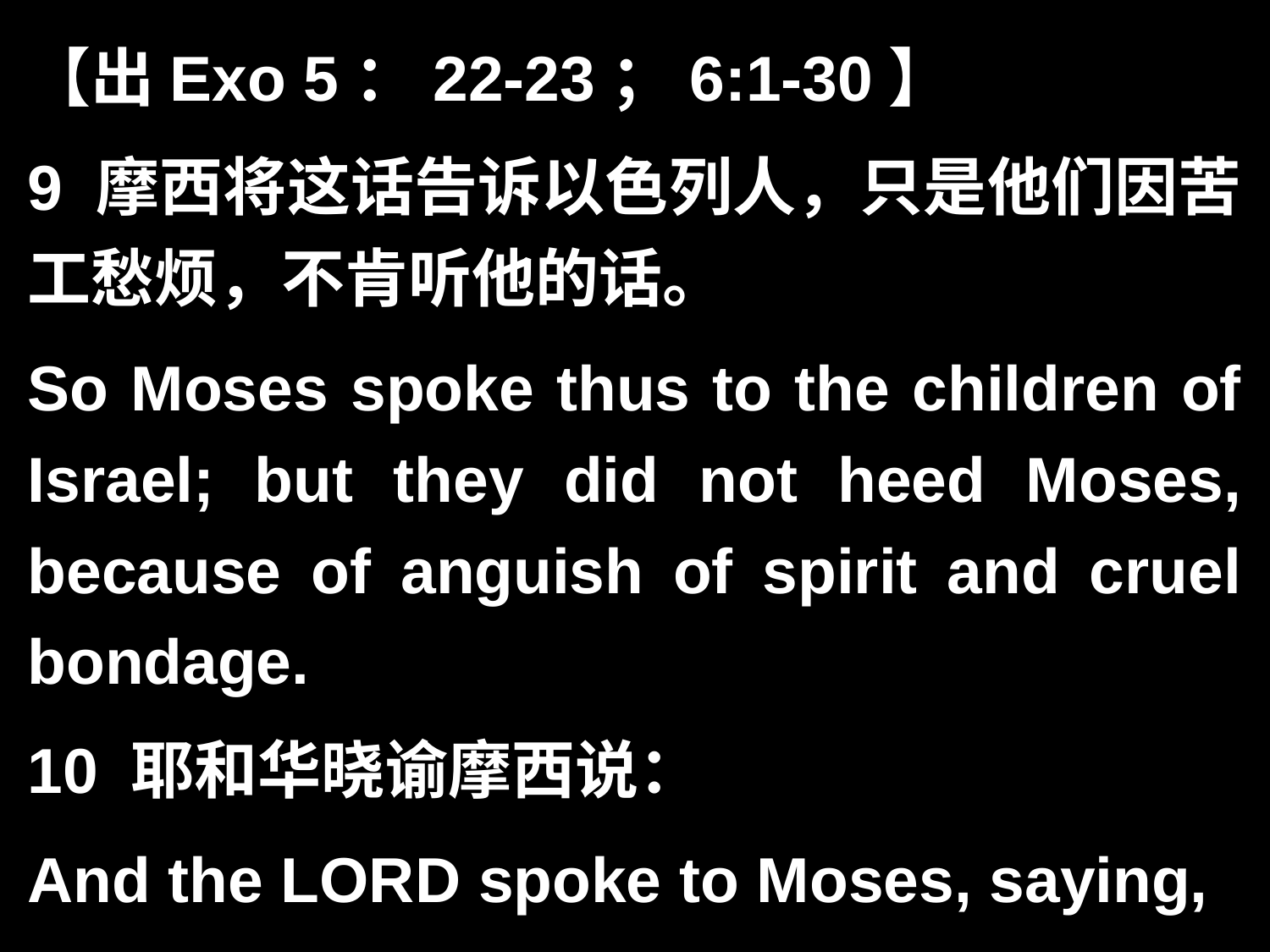

【出Exo 5：22-23；6:1-30】
9 摩西将这话告诉以色列人，只是他们因苦工愁烦，不肯听他的话。
So Moses spoke thus to the children of Israel; but they did not heed Moses, because of anguish of spirit and cruel bondage.
10 耶和华晓谕摩西说：
And the LORD spoke to Moses, saying,